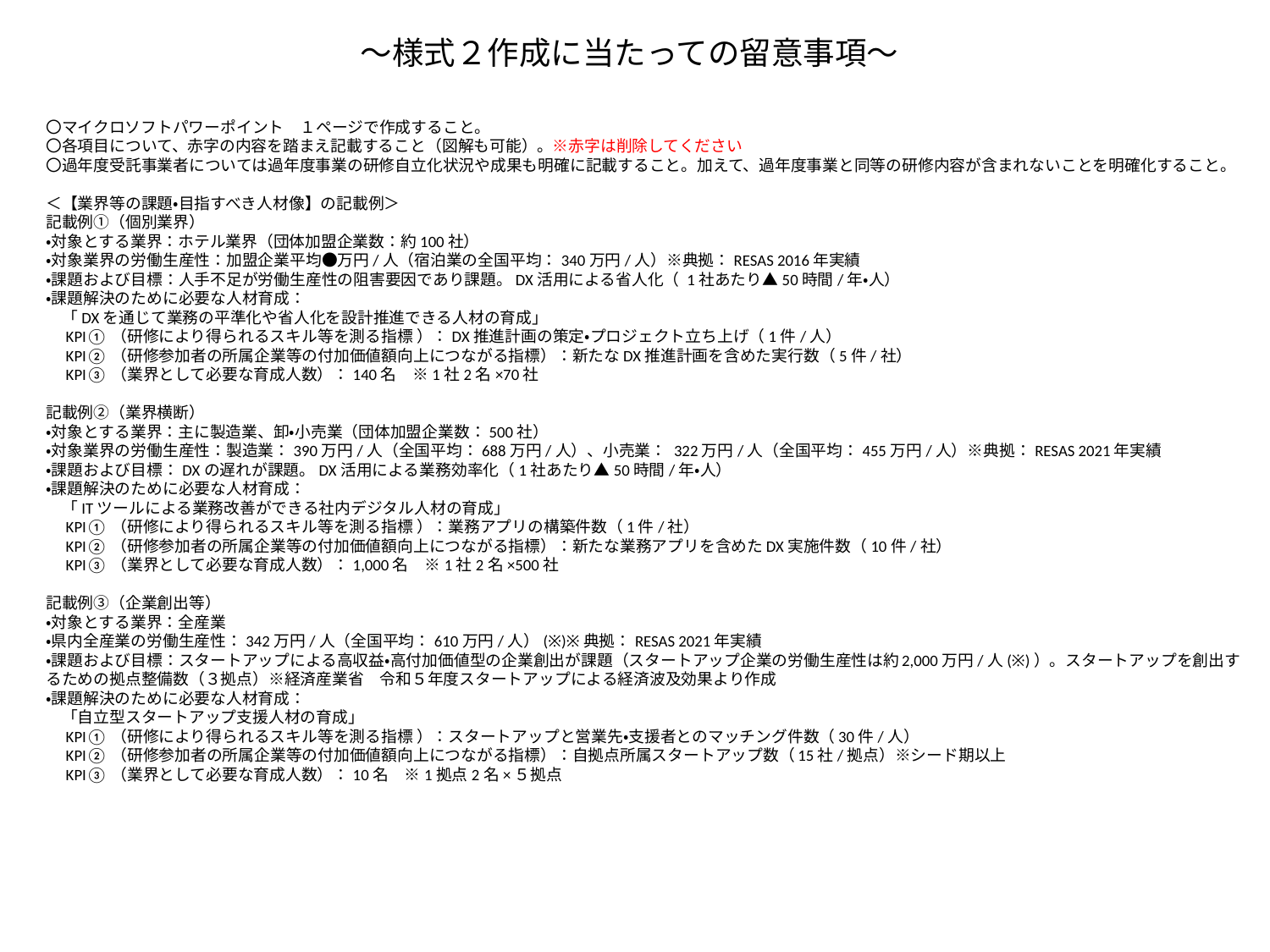

～様式２作成に当たっての留意事項～

〇マイクロソフトパワーポイント　１ページで作成すること。
〇各項目について、赤字の内容を踏まえ記載すること（図解も可能）。※赤字は削除してください
〇過年度受託事業者については過年度事業の研修自立化状況や成果も明確に記載すること。加えて、過年度事業と同等の研修内容が含まれないことを明確化すること。

＜【業界等の課題・目指すべき人材像】の記載例＞
記載例①（個別業界）
・対象とする業界：ホテル業界（団体加盟企業数：約100社）
・対象業界の労働生産性：加盟企業平均●万円/人（宿泊業の全国平均：340万円/人）※典拠：RESAS 2016年実績
・課題および目標：人手不足が労働生産性の阻害要因であり課題。DX活用による省人化（ 1社あたり▲50時間/年・人）
・課題解決のために必要な人材育成：
　「DXを通じて業務の平準化や省人化を設計推進できる人材の育成」
　KPI①（研修により得られるスキル等を測る指標 ）：DX推進計画の策定・プロジェクト立ち上げ（1件/人）
　KPI②（研修参加者の所属企業等の付加価値額向上につながる指標）：新たなDX推進計画を含めた実行数（5件/社）
　KPI③（業界として必要な育成人数）：140名　※1社2名×70社

記載例②（業界横断）
・対象とする業界：主に製造業、卸・小売業（団体加盟企業数：500社）
・対象業界の労働生産性：製造業：390万円/人（全国平均：688万円/人）、小売業： 322万円/人（全国平均：455万円/人）※典拠：RESAS 2021年実績
・課題および目標：DXの遅れが課題。DX活用による業務効率化（1社あたり▲50時間/年・人）
・課題解決のために必要な人材育成：
　「ITツールによる業務改善ができる社内デジタル人材の育成」
　KPI①（研修により得られるスキル等を測る指標 ）：業務アプリの構築件数（1件/社）
　KPI②（研修参加者の所属企業等の付加価値額向上につながる指標）：新たな業務アプリを含めたDX実施件数（10件/社）
　KPI③（業界として必要な育成人数）：1,000名　※1社2名×500社

記載例③（企業創出等）
・対象とする業界：全産業
・県内全産業の労働生産性：342万円/人（全国平均：610万円/人）(※)※典拠：RESAS 2021年実績
・課題および目標：スタートアップによる高収益・高付加価値型の企業創出が課題（スタートアップ企業の労働生産性は約2,000万円/人(※)）。スタートアップを創出するための拠点整備数（３拠点）※経済産業省　令和５年度スタートアップによる経済波及効果より作成
・課題解決のために必要な人材育成：
　「自立型スタートアップ支援人材の育成」
　KPI①（研修により得られるスキル等を測る指標 ）：スタートアップと営業先・支援者とのマッチング件数（30件/人）
　KPI②（研修参加者の所属企業等の付加価値額向上につながる指標）：自拠点所属スタートアップ数（15社/拠点）※シード期以上
　KPI③（業界として必要な育成人数）：10名　※1拠点2名×５拠点